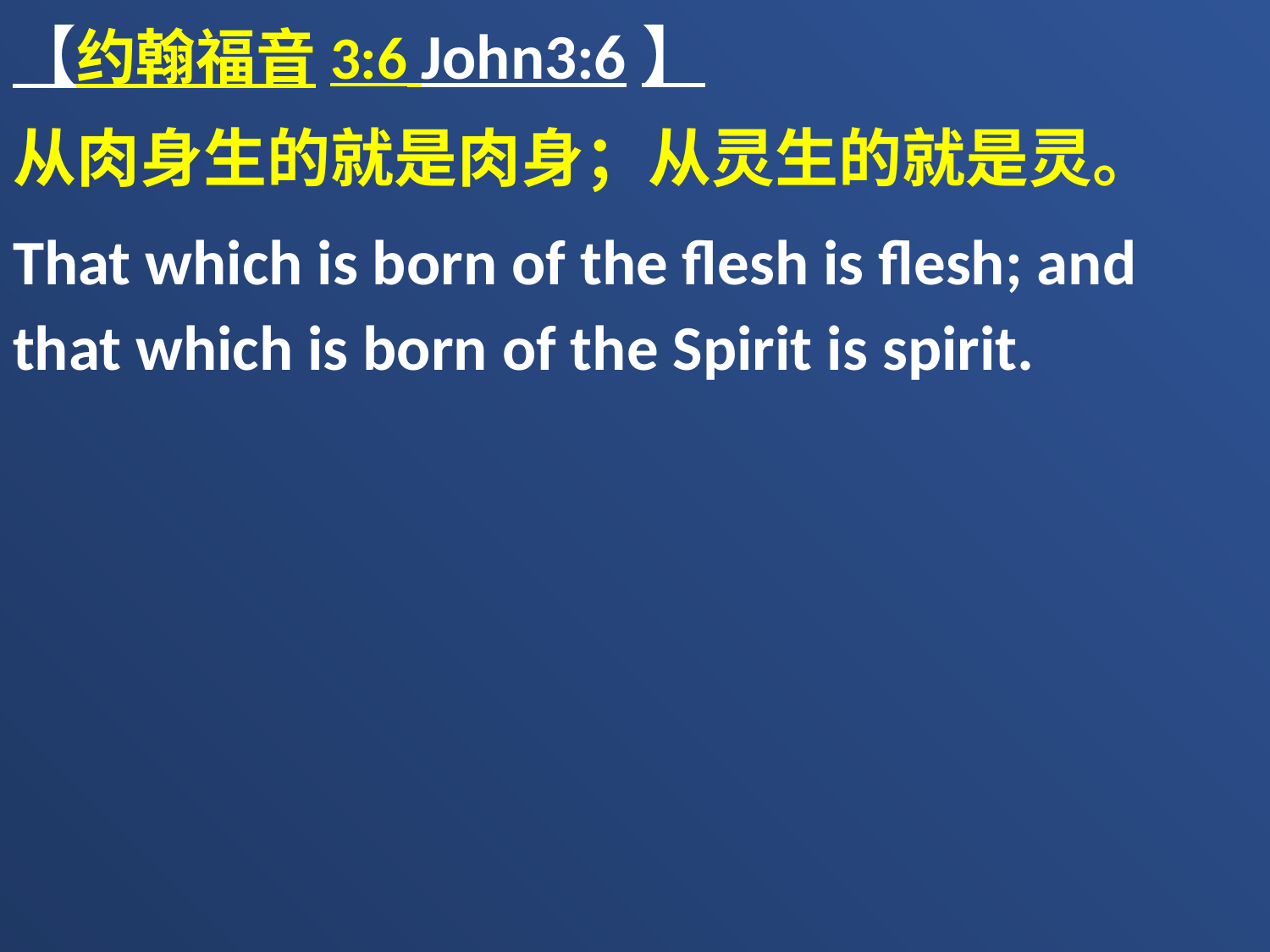

【约翰福音3:6 John3:6】
从肉身生的就是肉身；从灵生的就是灵。
That which is born of the flesh is flesh; and that which is born of the Spirit is spirit.